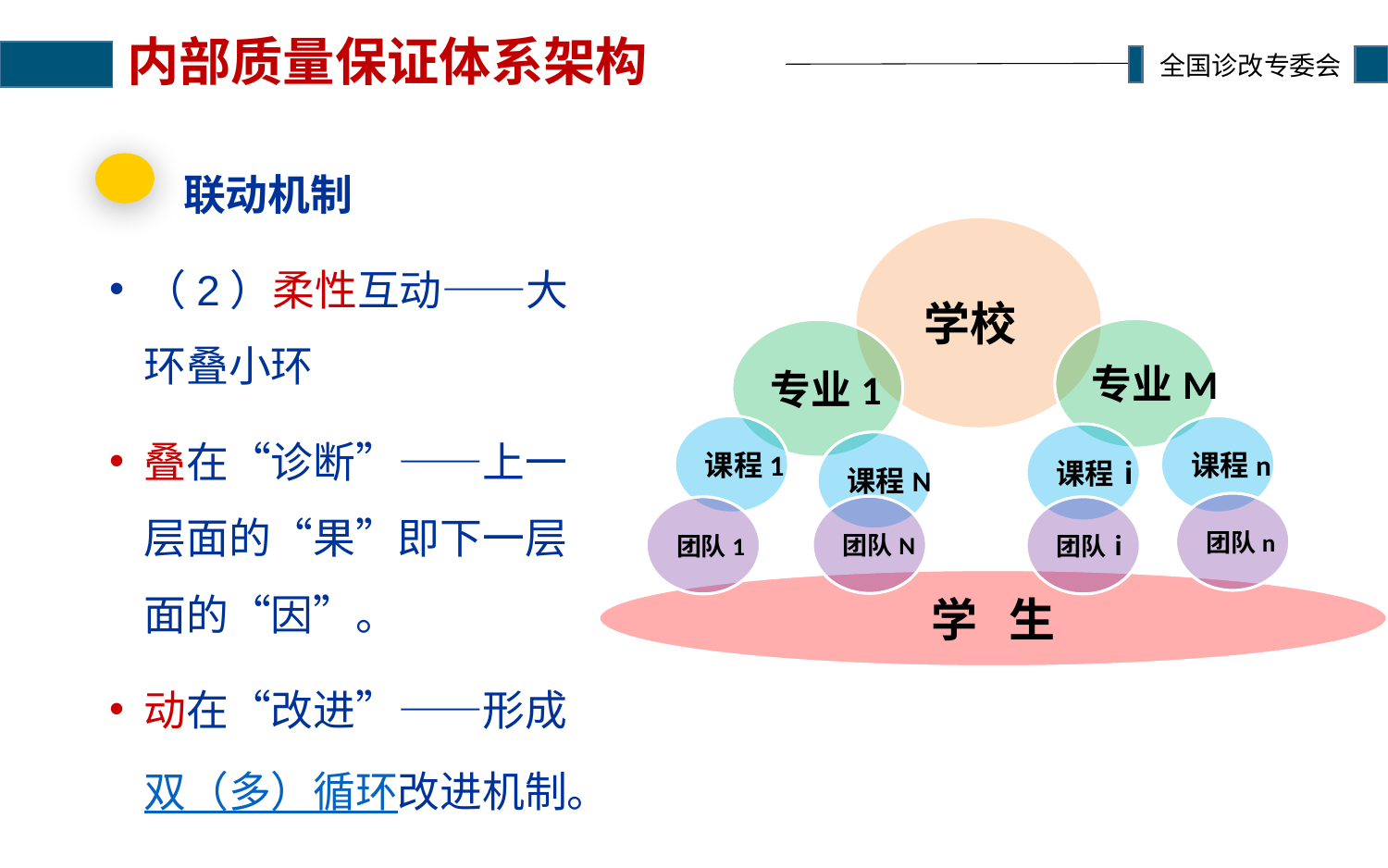

# 内部质量保证体系架构
   联动机制
（2）柔性互动——大环叠小环
叠在“诊断”——上一层面的“果”即下一层面的“因”。
动在“改进”——形成双（多）循环改进机制。

 学校
专业M
专业1
课程1
课程n
课程ⅰ
课程N
团队n
团队N
团队1
团队ⅰ
学   生